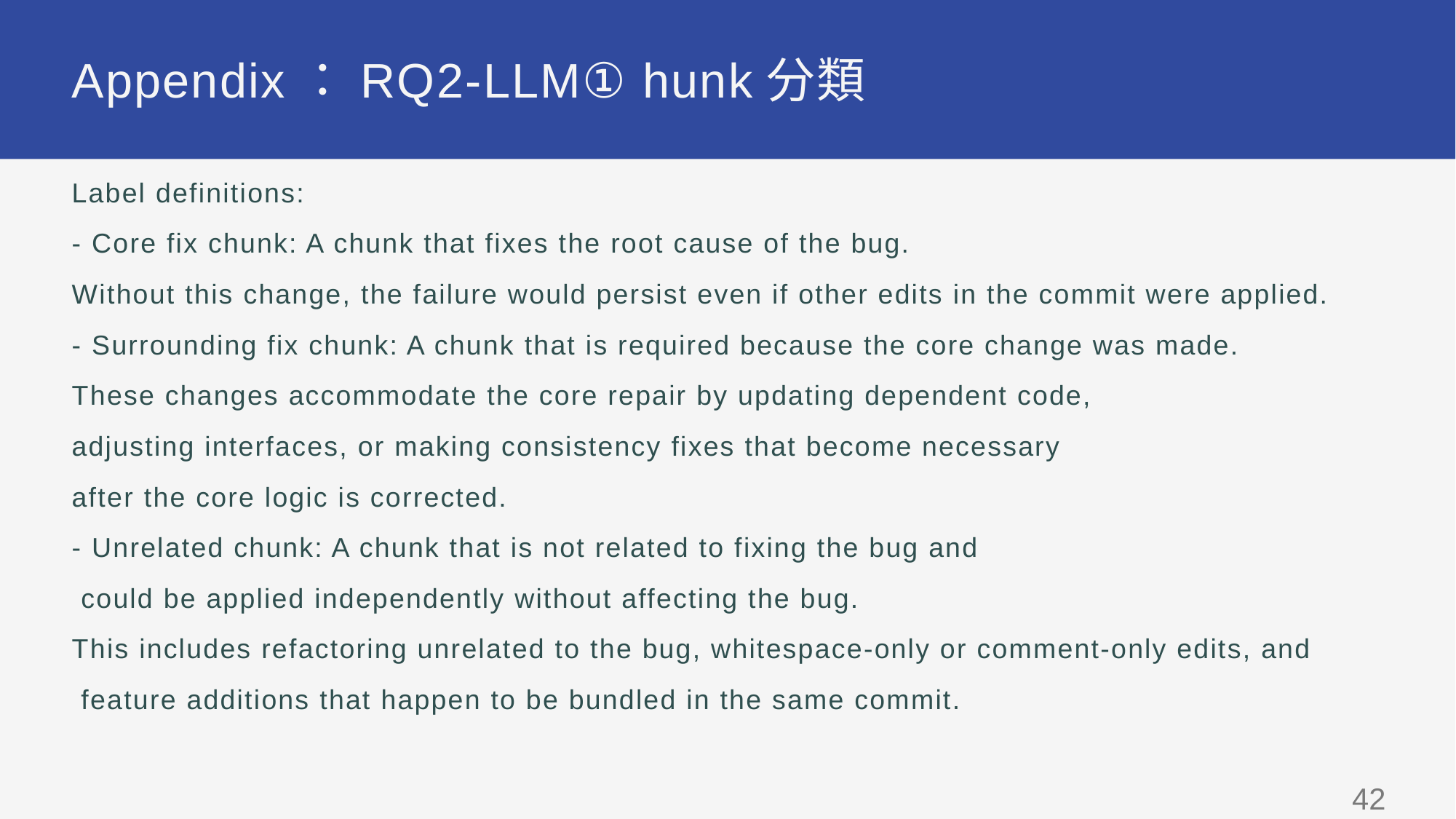

# Appendix：RQ2-LLM① hunk分類
Label definitions:
- Core fix chunk: A chunk that fixes the root cause of the bug.
Without this change, the failure would persist even if other edits in the commit were applied.
- Surrounding fix chunk: A chunk that is required because the core change was made.
These changes accommodate the core repair by updating dependent code,
adjusting interfaces, or making consistency fixes that become necessary
after the core logic is corrected.
- Unrelated chunk: A chunk that is not related to fixing the bug and
 could be applied independently without affecting the bug.
This includes refactoring unrelated to the bug, whitespace-only or comment-only edits, and
 feature additions that happen to be bundled in the same commit.

42